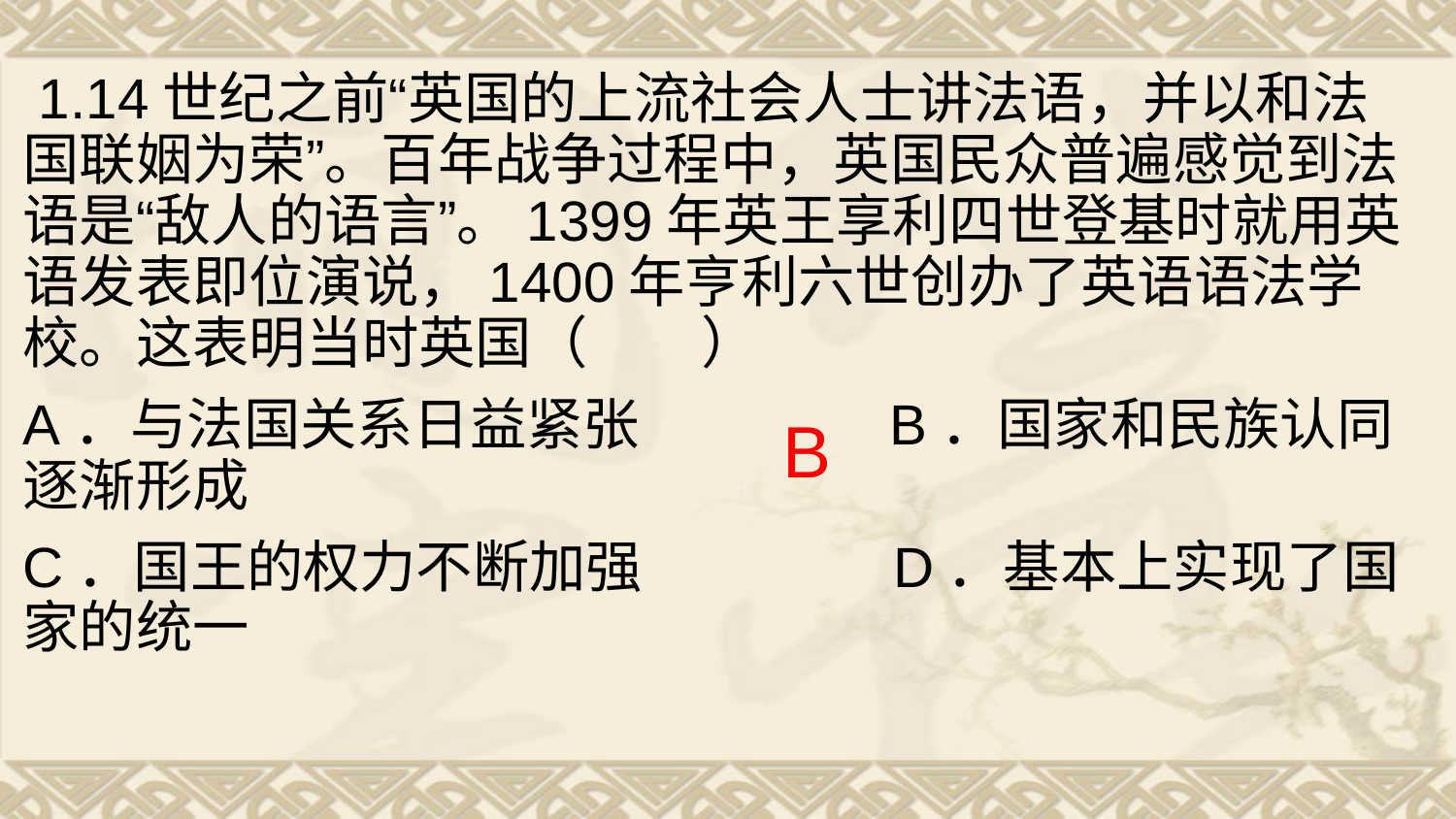

1.14世纪之前“英国的上流社会人士讲法语，并以和法国联姻为荣”。百年战争过程中，英国民众普遍感觉到法语是“敌人的语言”。1399年英王享利四世登基时就用英语发表即位演说，1400年亨利六世创办了英语语法学校。这表明当时英国（　　）
A．与法国关系日益紧张               B．国家和民族认同逐渐形成
C．国王的权力不断加强               D．基本上实现了国家的统一

B
B
B
B